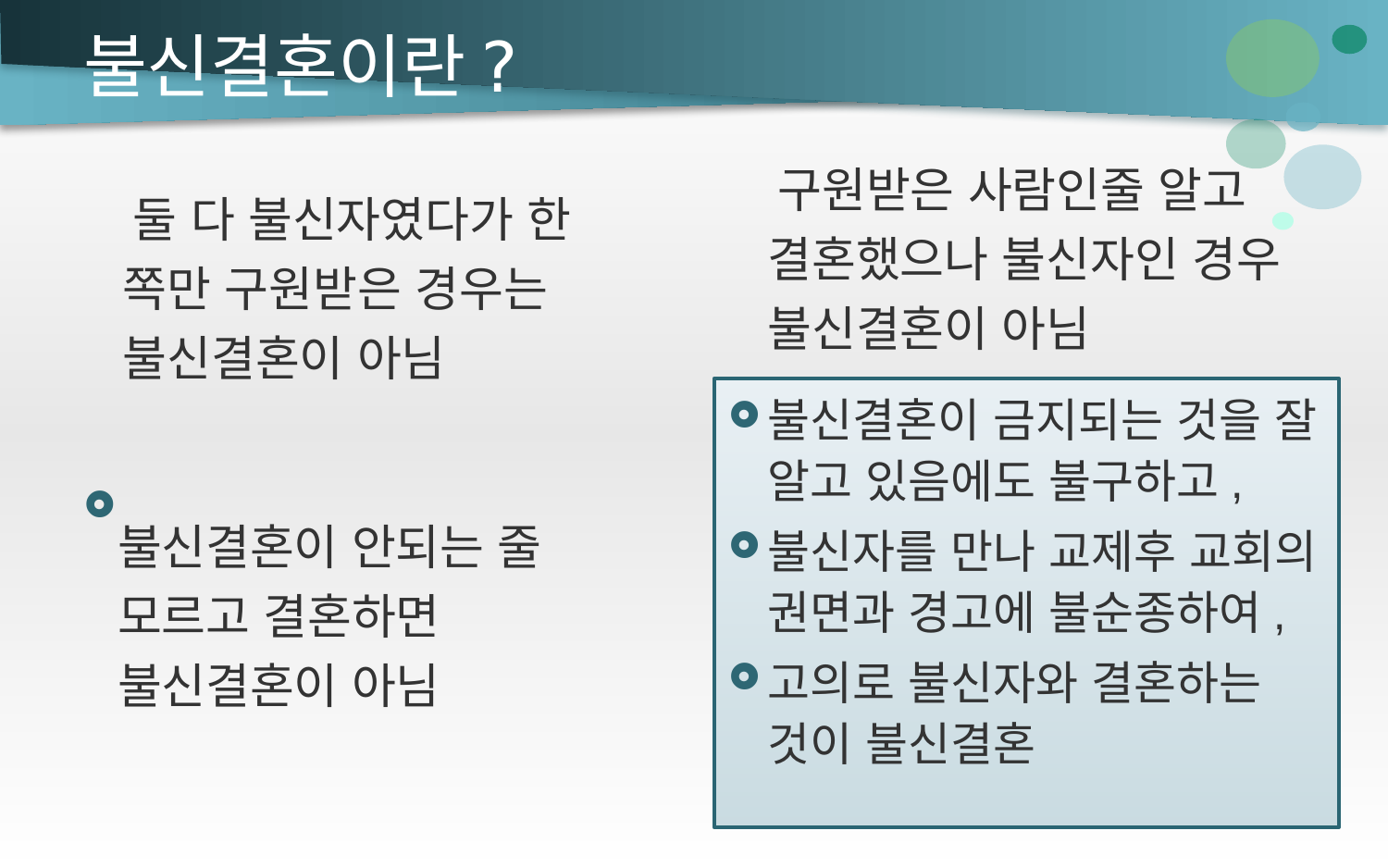

# 불신결혼이란?
   구원받은 사람인줄 알고 결혼했으나 불신자인 경우 불신결혼이 아님
   둘 다 불신자였다가 한 쪽만 구원받은 경우는 불신결혼이 아님

불신결혼이 금지되는 것을 잘 알고 있음에도 불구하고,
불신자를 만나 교제후 교회의 권면과 경고에 불순종하여,
고의로 불신자와 결혼하는 것이 불신결혼

불신결혼이 안되는 줄 모르고 결혼하면 불신결혼이 아님